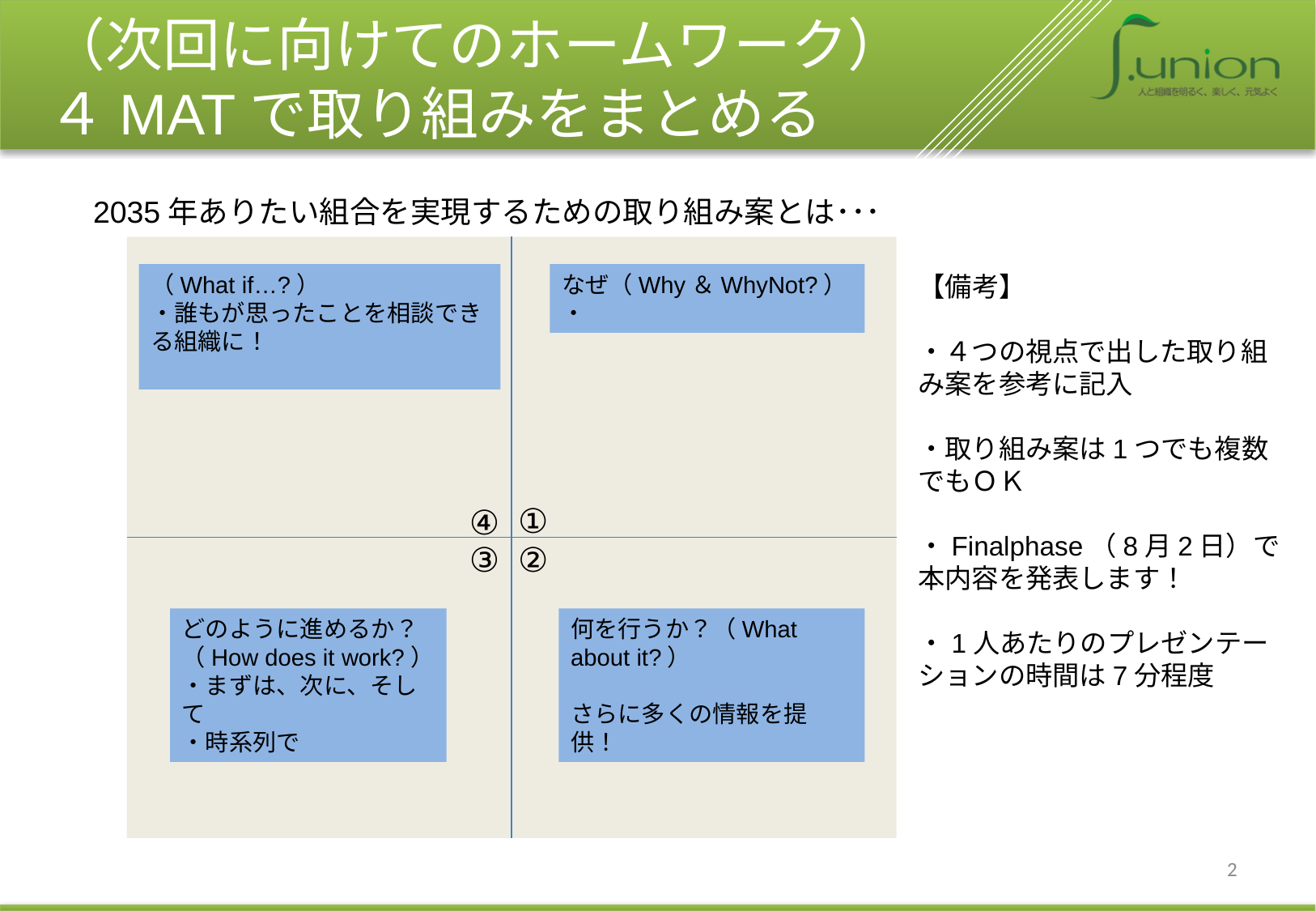

（次回に向けてのホームワーク）
４MATで取り組みをまとめる

2035年ありたい組合を実現するための取り組み案とは･･･

（What if…?）
・誰もが思ったことを相談できる組織に！

なぜ（Why＆WhyNot?）
・
【備考】

・４つの視点で出した取り組み案を参考に記入

・取り組み案は1つでも複数でもＯＫ

・Finalphase（8月2日）で本内容を発表します！

・1人あたりのプレゼンテーションの時間は7分程度

①
④
③
②
どのように進めるか？
（How does it work?）
・まずは、次に、そして
・時系列で
何を行うか？（What about it?）

さらに多くの情報を提供！
2